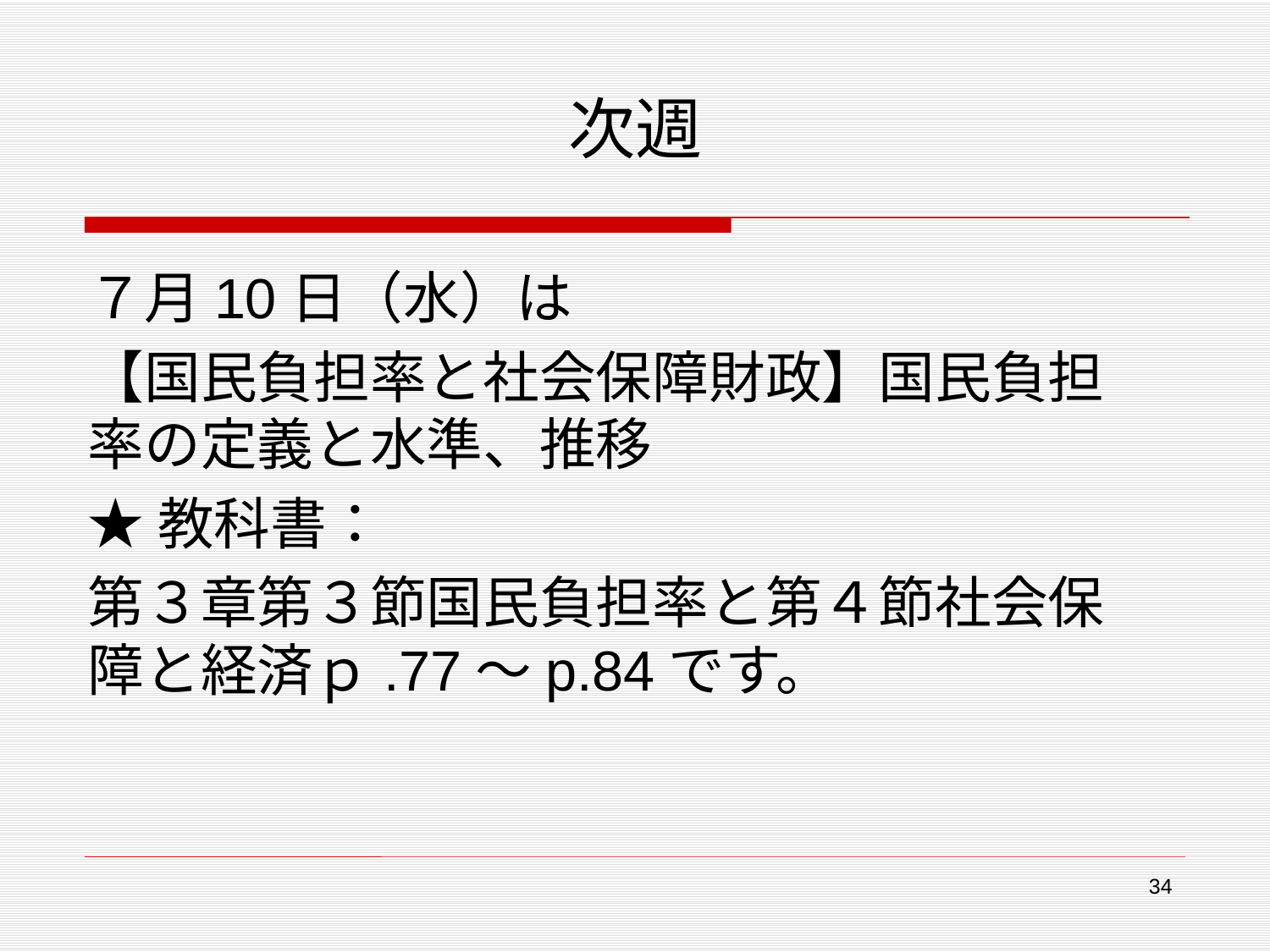

# 次週
７月10日（水）は
【国民負担率と社会保障財政】国民負担率の定義と水準、推移
★教科書：
第３章第３節国民負担率と第４節社会保障と経済ｐ.77～p.84です。

34